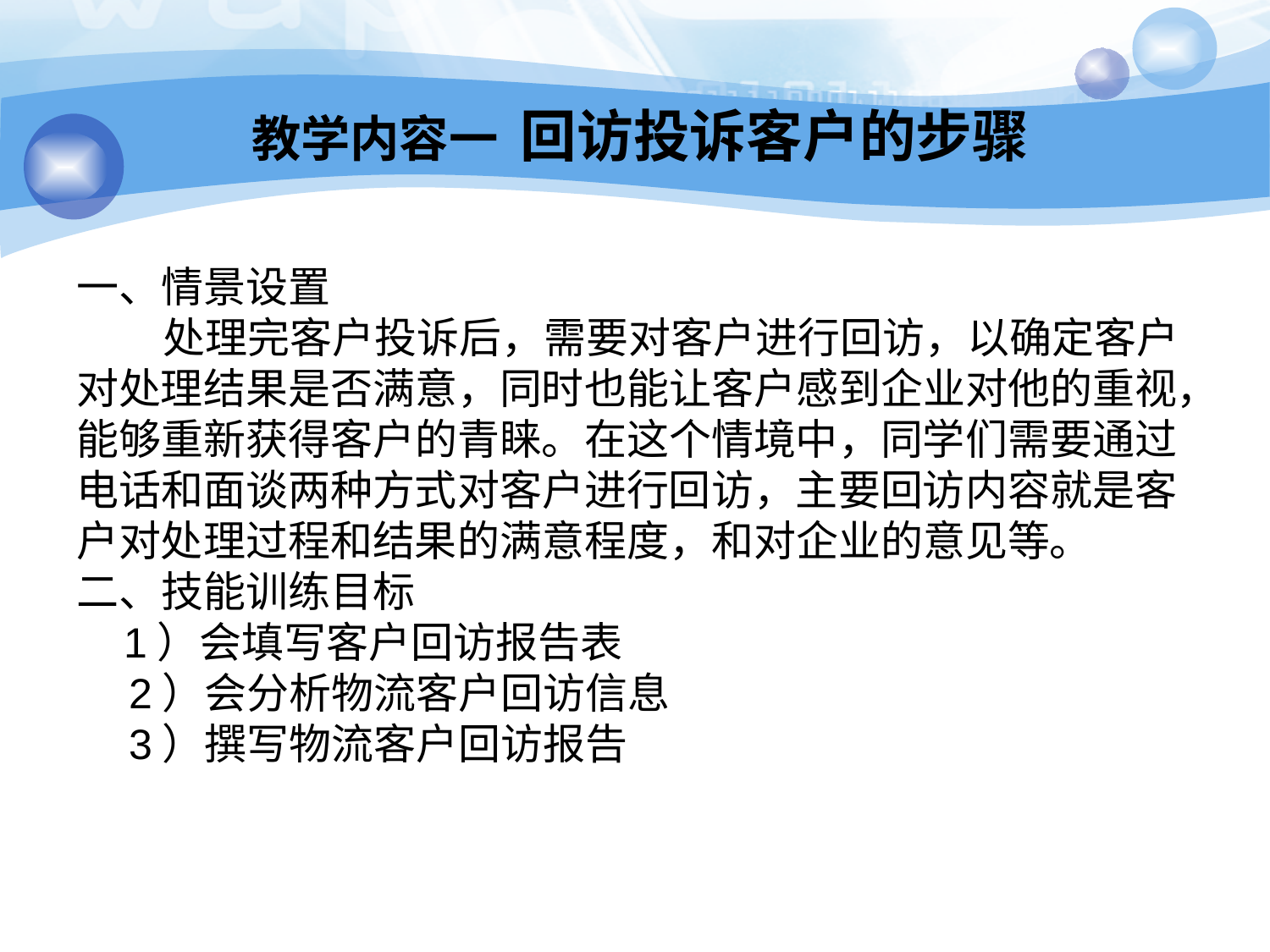

教学内容一  回访投诉客户的步骤
一、情景设置
        处理完客户投诉后，需要对客户进行回访，以确定客户对处理结果是否满意，同时也能让客户感到企业对他的重视，能够重新获得客户的青睐。在这个情境中，同学们需要通过电话和面谈两种方式对客户进行回访，主要回访内容就是客户对处理过程和结果的满意程度，和对企业的意见等。
二、技能训练目标
    1）会填写客户回访报告表
　2）会分析物流客户回访信息
　3）撰写物流客户回访报告